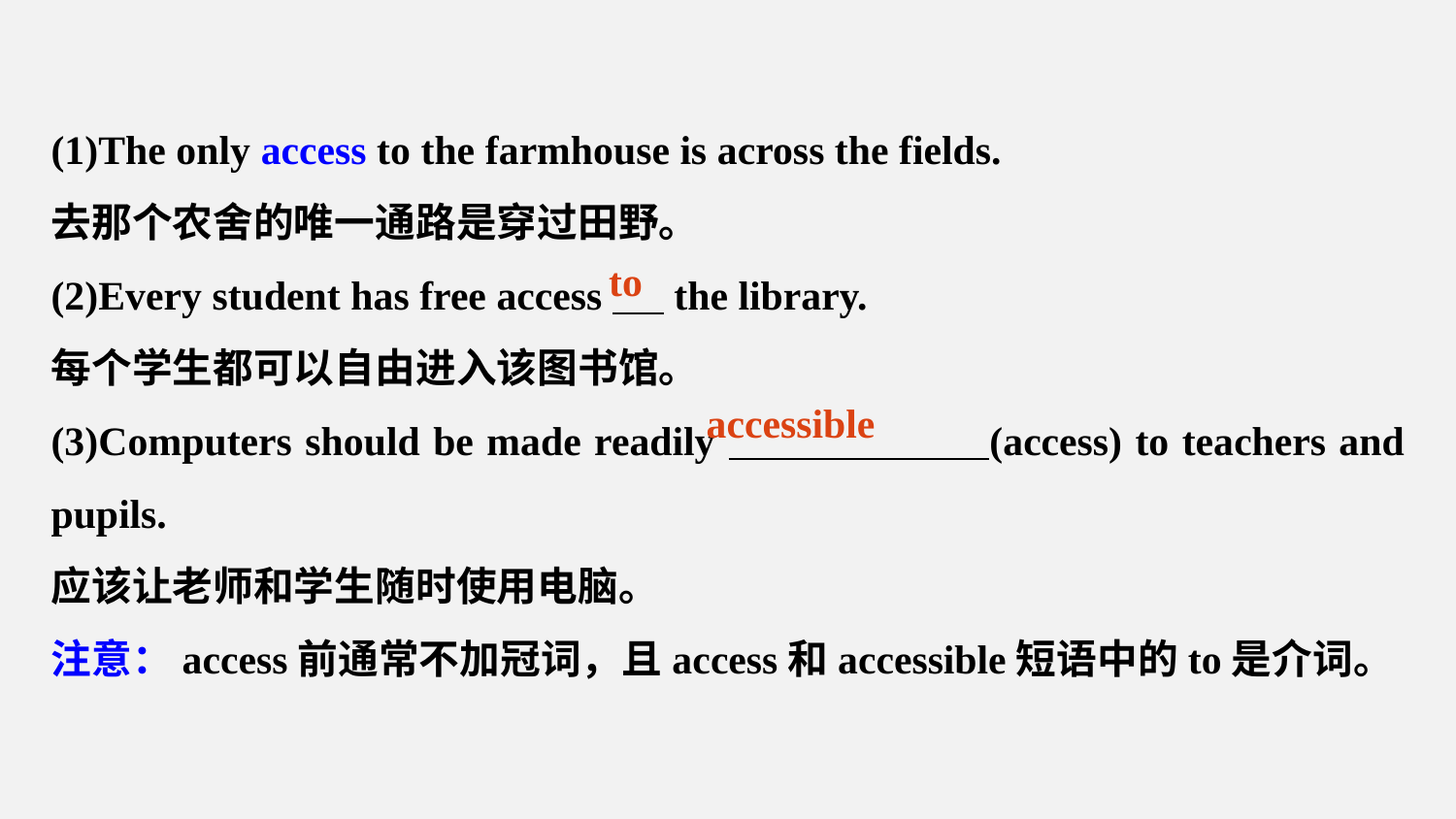

(1)The only access to the farmhouse is across the fields.
去那个农舍的唯一通路是穿过田野。
(2)Every student has free access       the library.
每个学生都可以自由进入该图书馆。
(3)Computers should be made readily                     (access) to teachers and pupils.
应该让老师和学生随时使用电脑。
注意：access前通常不加冠词，且access和accessible短语中的to是介词。
to
accessible